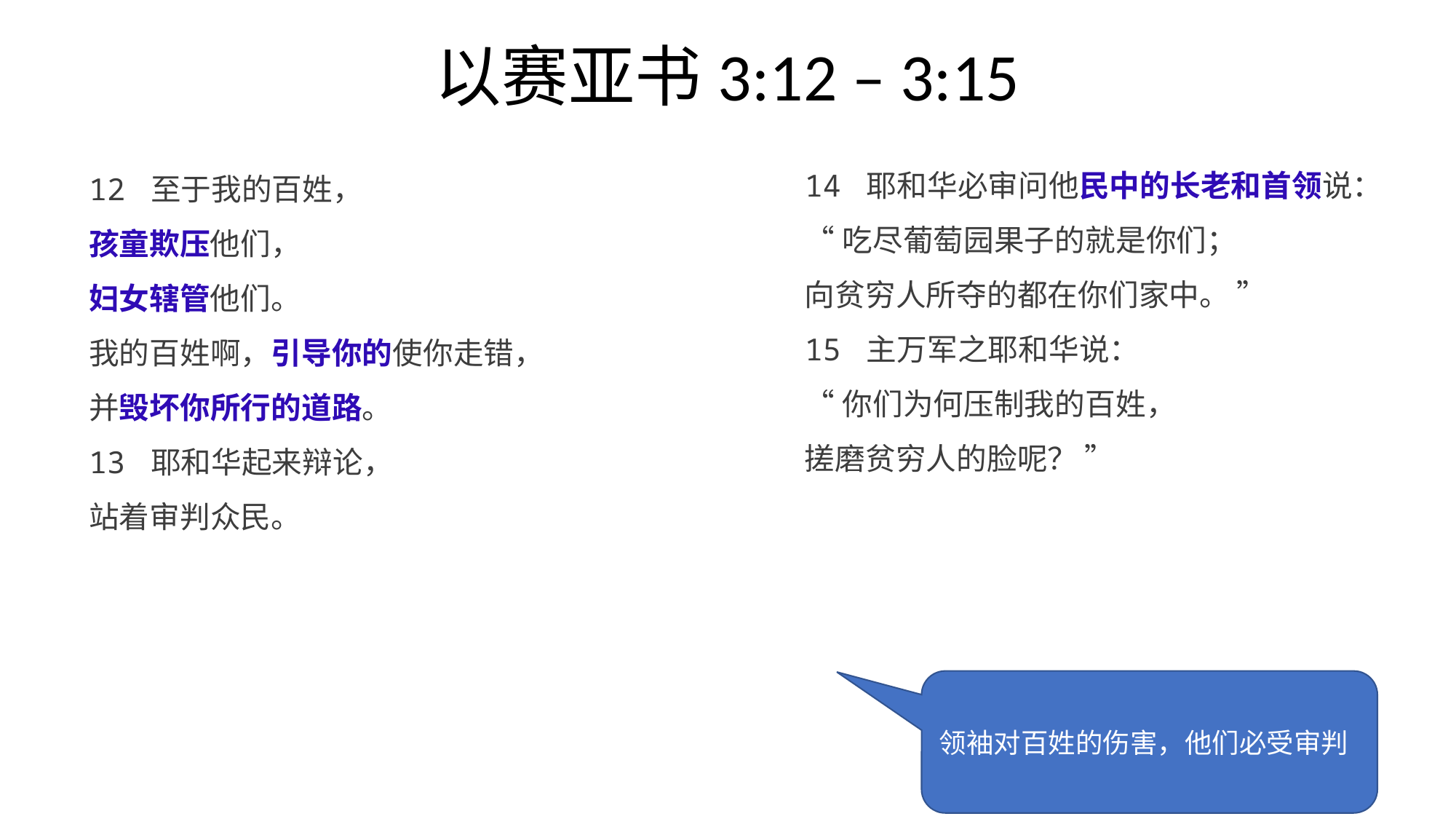

# 以赛亚书3:12 – 3:15
14 耶和华必审问他民中的长老和首领说：
“吃尽葡萄园果子的就是你们；
向贫穷人所夺的都在你们家中。 ”
15 主万军之耶和华说：
“你们为何压制我的百姓，
搓磨贫穷人的脸呢？ ”
12 至于我的百姓，
孩童欺压他们，
妇女辖管他们。
我的百姓啊，引导你的使你走错，
并毁坏你所行的道路。
13 耶和华起来辩论，
站着审判众民。

领袖对百姓的伤害，他们必受审判